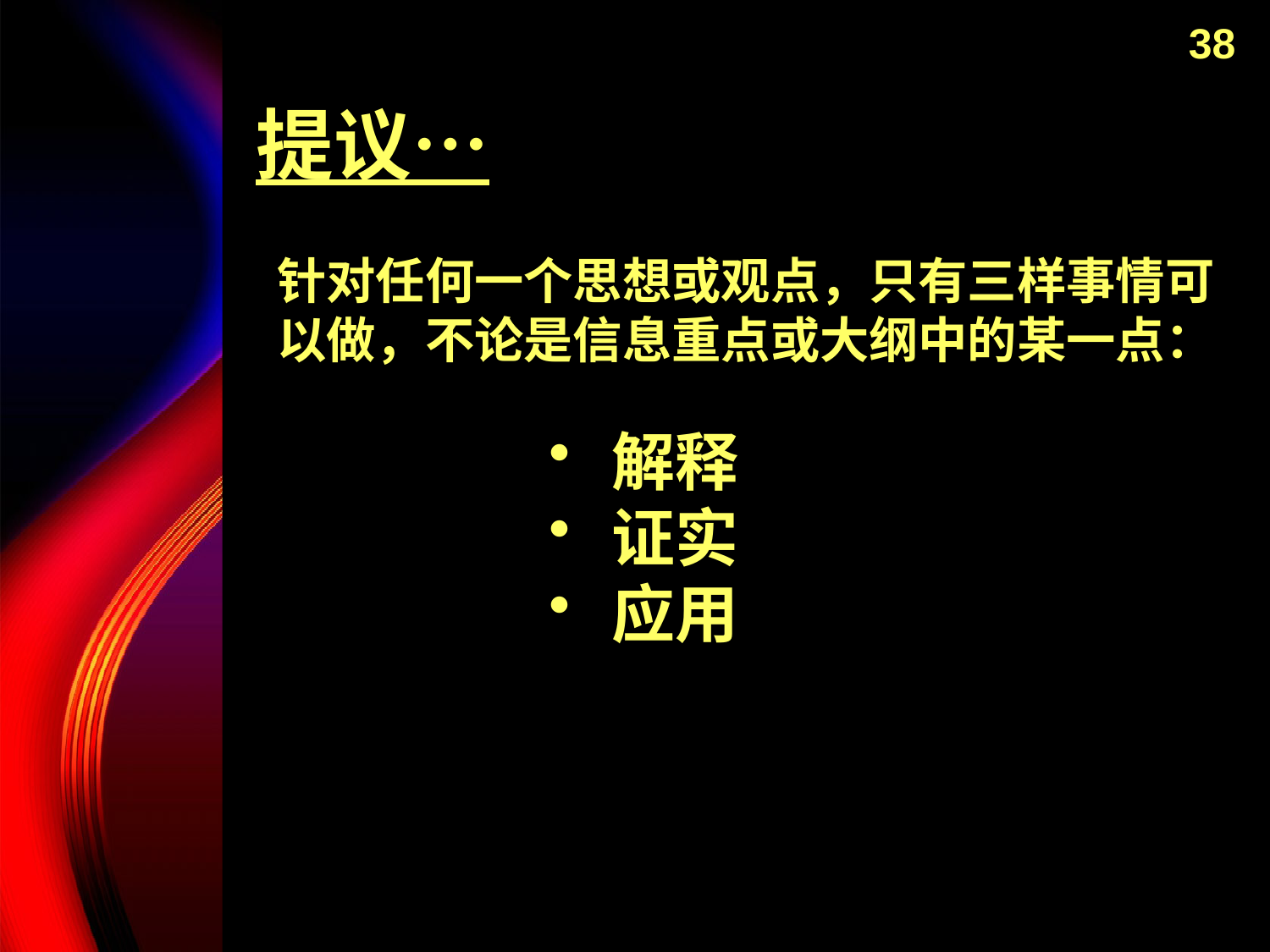

38
# 提议…
针对任何一个思想或观点，只有三样事情可以做，不论是信息重点或大纲中的某一点：
解释
证实
应用